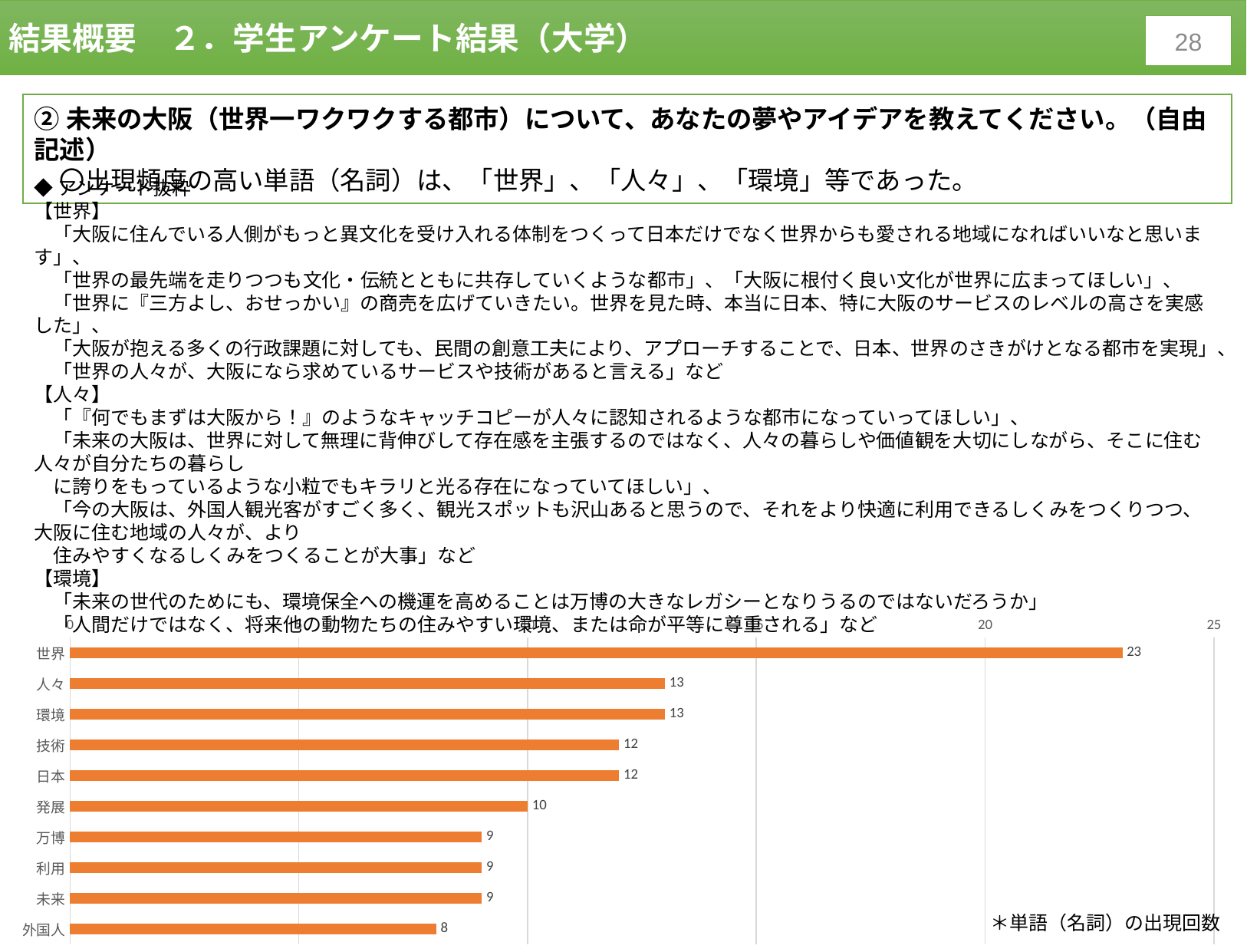

結果概要　２．学生アンケート結果（大学）
28
②未来の大阪（世界一ワクワクする都市）について、あなたの夢やアイデアを教えてください。（自由記述）
　〇出現頻度の高い単語（名詞）は、「世界」、「人々」、「環境」等であった。
◆アンケート抜粋
【世界】
　「大阪に住んでいる人側がもっと異文化を受け入れる体制をつくって日本だけでなく世界からも愛される地域になればいいなと思います」、
　「世界の最先端を走りつつも文化・伝統とともに共存していくような都市」、「大阪に根付く良い文化が世界に広まってほしい」、
　「世界に『三方よし、おせっかい』の商売を広げていきたい。世界を見た時、本当に日本、特に大阪のサービスのレベルの高さを実感した」、
　「大阪が抱える多くの行政課題に対しても、民間の創意工夫により、アプローチすることで、日本、世界のさきがけとなる都市を実現」、
　「世界の人々が、大阪になら求めているサービスや技術があると言える」など
【人々】
　「『何でもまずは大阪から！』のようなキャッチコピーが人々に認知されるような都市になっていってほしい」、
　「未来の大阪は、世界に対して無理に背伸びして存在感を主張するのではなく、人々の暮らしや価値観を大切にしながら、そこに住む人々が自分たちの暮らし
　に誇りをもっているような小粒でもキラリと光る存在になっていてほしい」、
　「今の大阪は、外国人観光客がすごく多く、観光スポットも沢山あると思うので、それをより快適に利用できるしくみをつくりつつ、大阪に住む地域の人々が、より
　住みやすくなるしくみをつくることが大事」など
【環境】
　「未来の世代のためにも、環境保全への機運を高めることは万博の大きなレガシーとなりうるのではないだろうか」
　「人間だけではなく、将来他の動物たちの住みやすい環境、または命が平等に尊重される」など

### Chart

| Category |  |
|---|---|
| 世界 | 23.0 |
| 人々 | 13.0 |
| 環境 | 13.0 |
| 技術 | 12.0 |
| 日本 | 12.0 |
| 発展 | 10.0 |
| 万博 | 9.0 |
| 利用 | 9.0 |
| 未来 | 9.0 |
| 外国人 | 8.0 |
＊単語（名詞）の出現回数